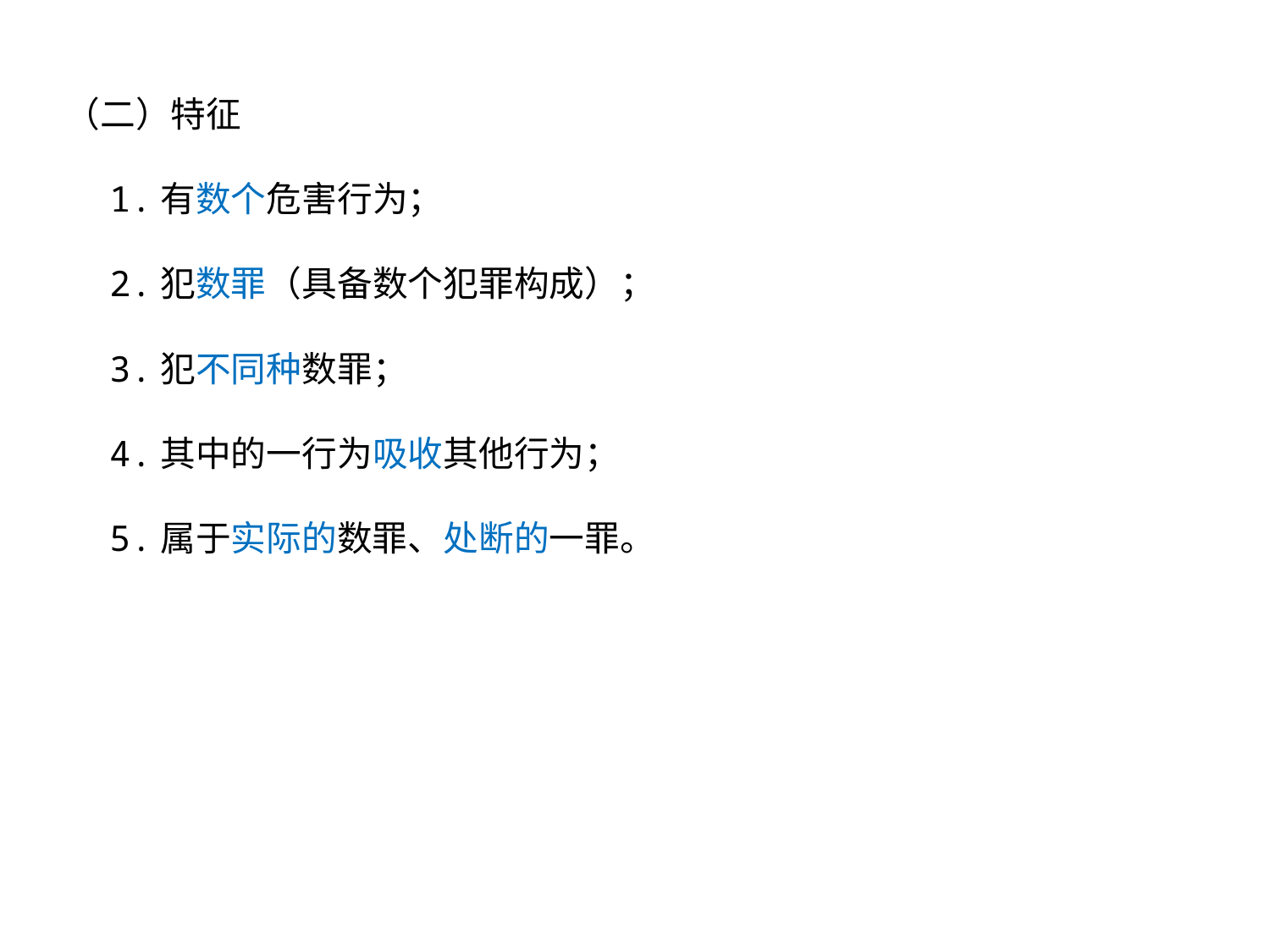

（二）特征

    1.有数个危害行为；

    2.犯数罪（具备数个犯罪构成）；

    3.犯不同种数罪；

    4.其中的一行为吸收其他行为；

    5.属于实际的数罪、处断的一罪。